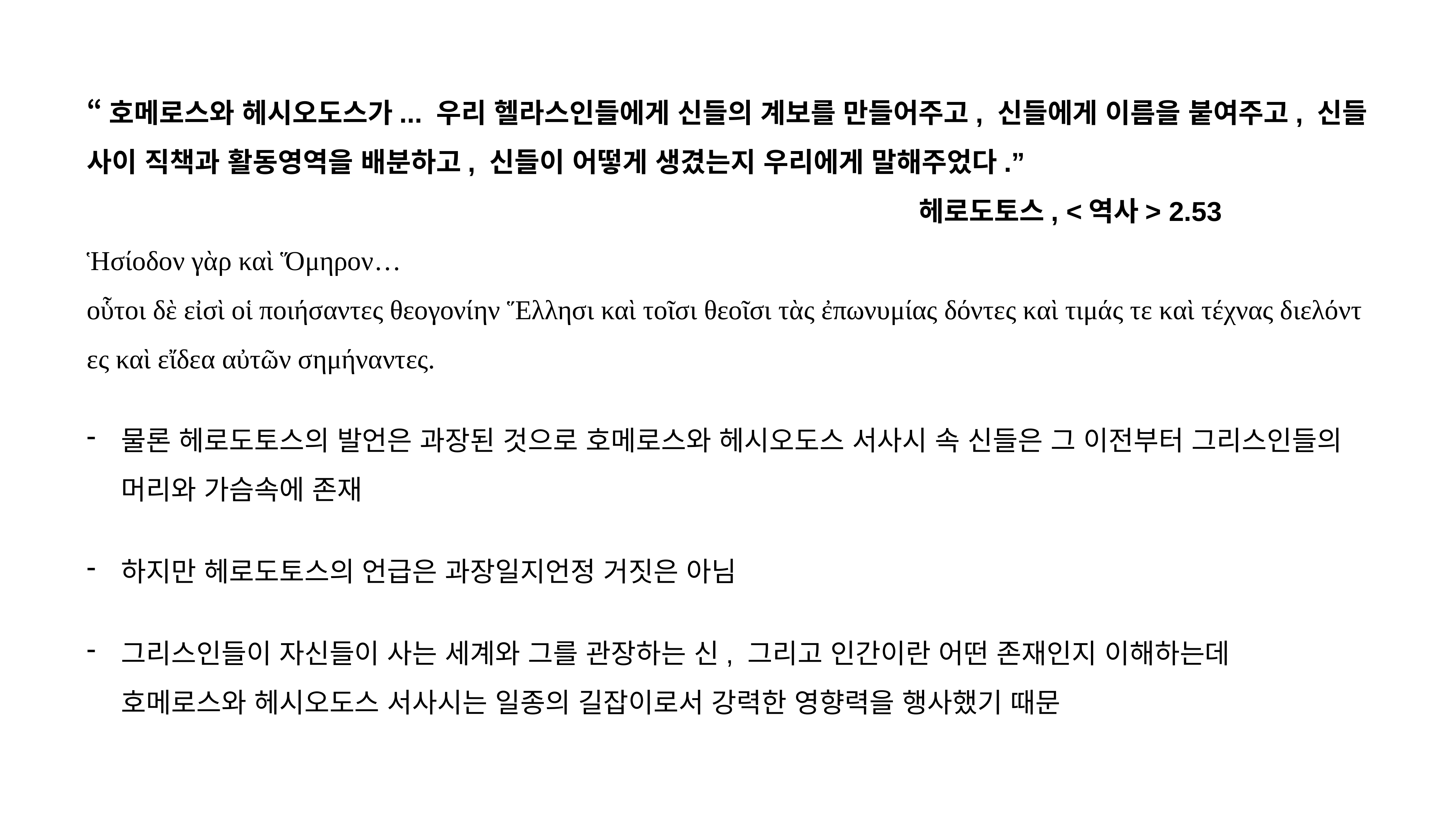

“호메로스와 헤시오도스가... 우리 헬라스인들에게 신들의 계보를 만들어주고, 신들에게 이름을 붙여주고, 신들 사이 직책과 활동영역을 배분하고, 신들이 어떻게 생겼는지 우리에게 말해주었다.”
                                                                                                            헤로도토스, <역사> 2.53
Ἡσίοδον γὰρ καὶ Ὅμηρον… οὗτοι δὲ εἰσὶ οἱ ποιήσαντες θεογονίην Ἕλλησι καὶ τοῖσι θεοῖσι τὰς ἐπωνυμίας δόντες καὶ τιμάς τε καὶ τέχνας διελόντες καὶ εἴδεα αὐτῶν σημήναντες.

물론 헤로도토스의 발언은 과장된 것으로 호메로스와 헤시오도스 서사시 속 신들은 그 이전부터 그리스인들의 머리와 가슴속에 존재

하지만 헤로도토스의 언급은 과장일지언정 거짓은 아님

그리스인들이 자신들이 사는 세계와 그를 관장하는 신, 그리고 인간이란 어떤 존재인지 이해하는데
호메로스와 헤시오도스 서사시는 일종의 길잡이로서 강력한 영향력을 행사했기 때문